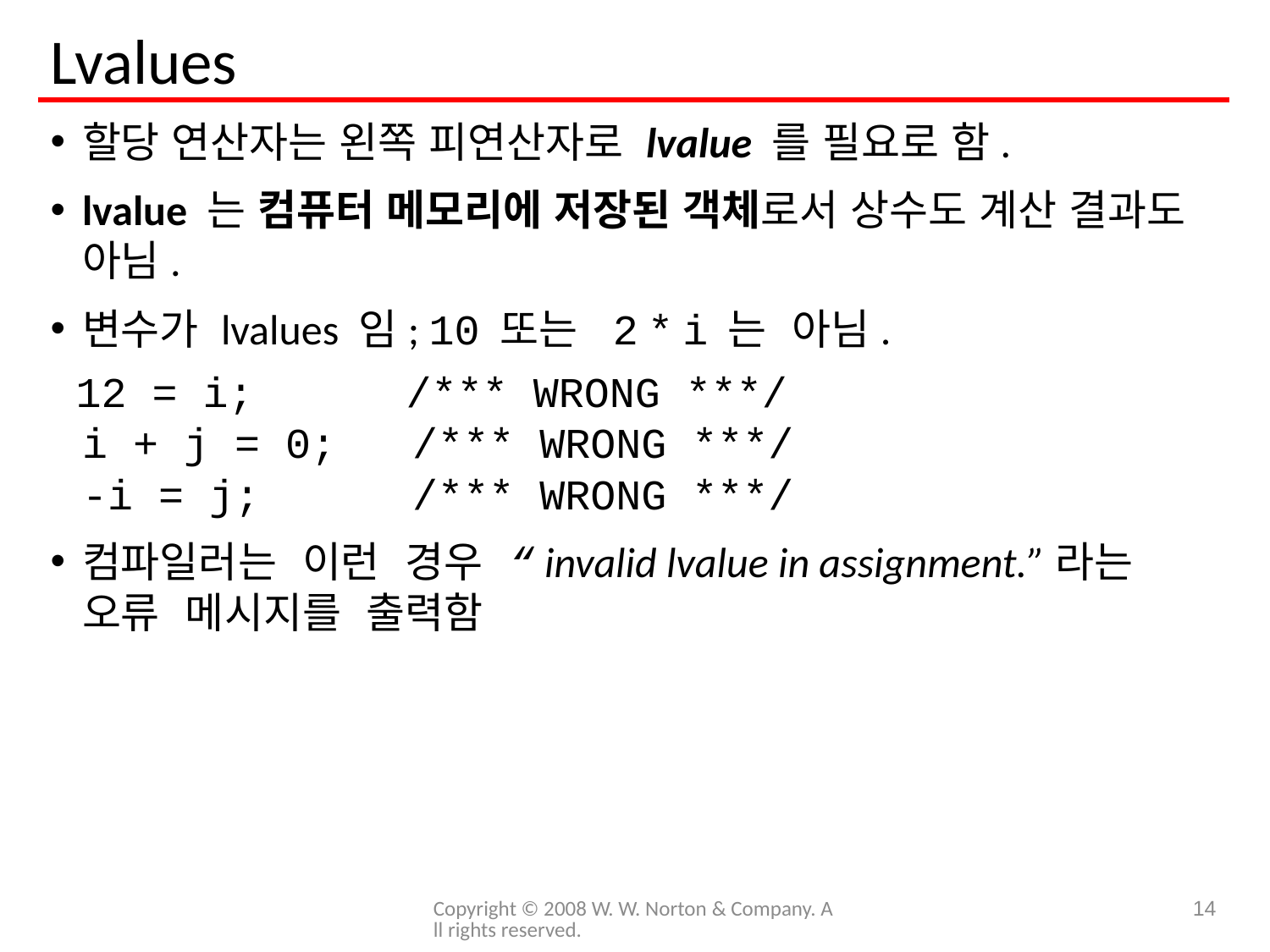

# Lvalues
할당 연산자는 왼쪽 피연산자로 lvalue 를 필요로 함.
lvalue 는 컴퓨터 메모리에 저장된 객체로서 상수도 계산 결과도 아님.
변수가 lvalues 임; 10 또는 2 * i 는 아님.
 12 = i;      /*** WRONG ***/
	i + j = 0;   /*** WRONG ***/
	-i = j;      /*** WRONG ***/
컴파일러는 이런 경우 “invalid lvalue in assignment.”라는 오류 메시지를 출력함
Copyright © 2008 W. W. Norton & Company. All rights reserved.
14